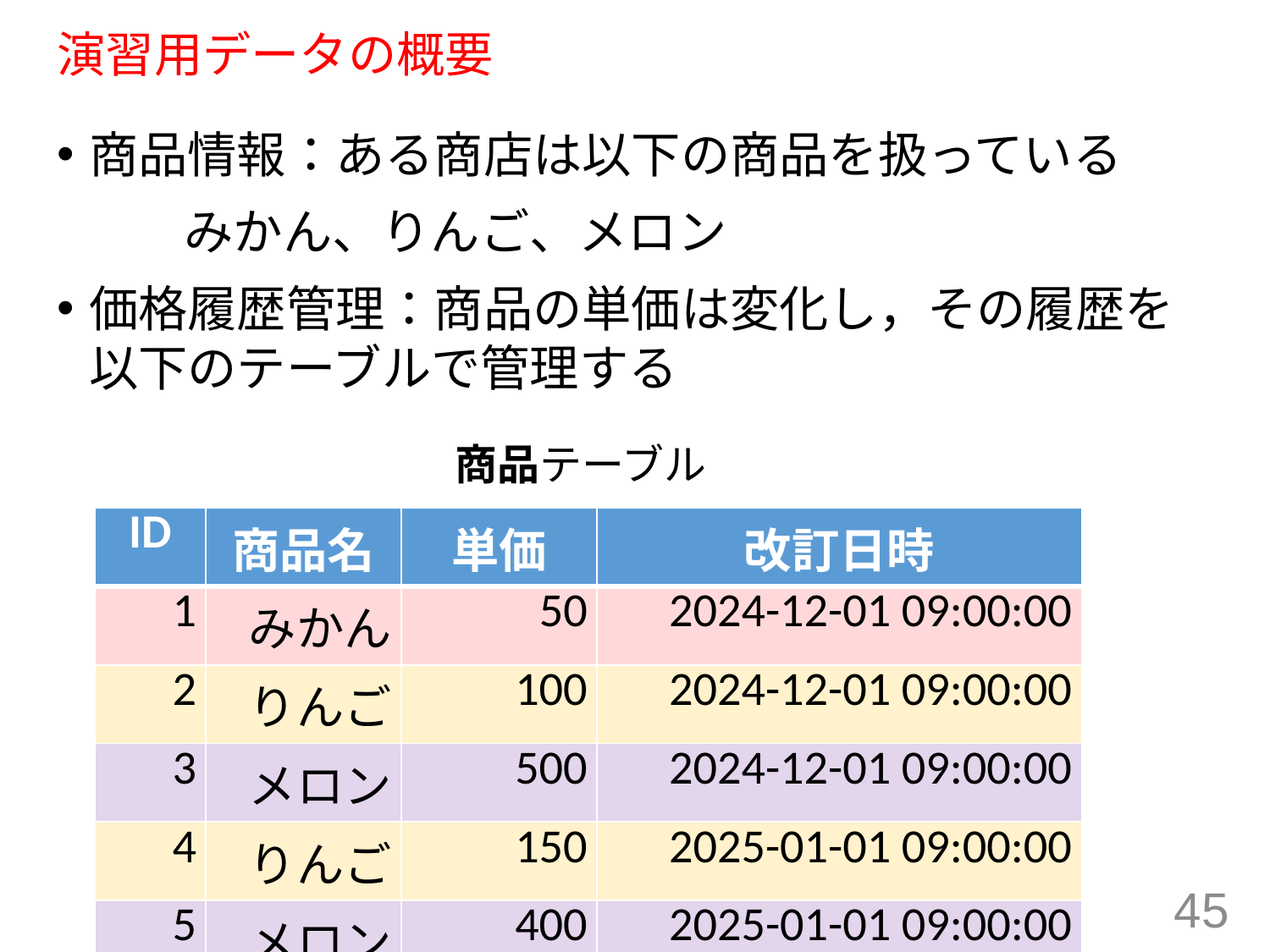

# 演習用データの概要
商品情報：ある商店は以下の商品を扱っている
	みかん、りんご、メロン
価格履歴管理：商品の単価は変化し，その履歴を以下のテーブルで管理する

商品テーブル
| ID | 商品名 | 単価 | 改訂日時 |
| --- | --- | --- | --- |
| 1 | みかん | 50 | 2024-12-01 09:00:00 |
| 2 | りんご | 100 | 2024-12-01 09:00:00 |
| 3 | メロン | 500 | 2024-12-01 09:00:00 |
| 4 | りんご | 150 | 2025-01-01 09:00:00 |
| 5 | メロン | 400 | 2025-01-01 09:00:00 |
45